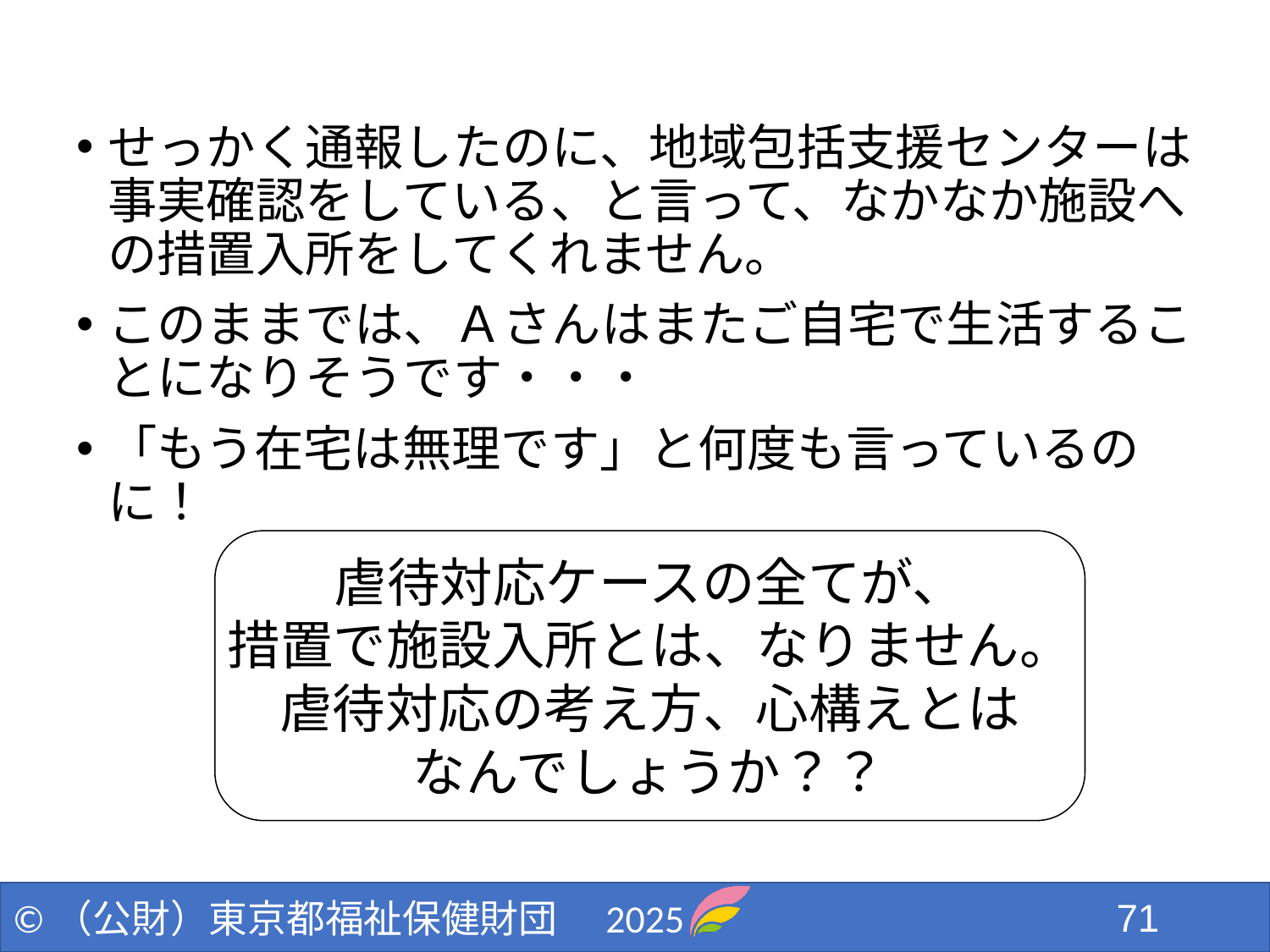

せっかく通報したのに、地域包括支援センターは事実確認をしている、と言って、なかなか施設への措置入所をしてくれません。
このままでは、Ａさんはまたご自宅で生活することになりそうです・・・
「もう在宅は無理です」と何度も言っているのに！
虐待対応ケースの全てが、
措置で施設入所とは、なりません。
虐待対応の考え方、心構えとは
なんでしょうか？？